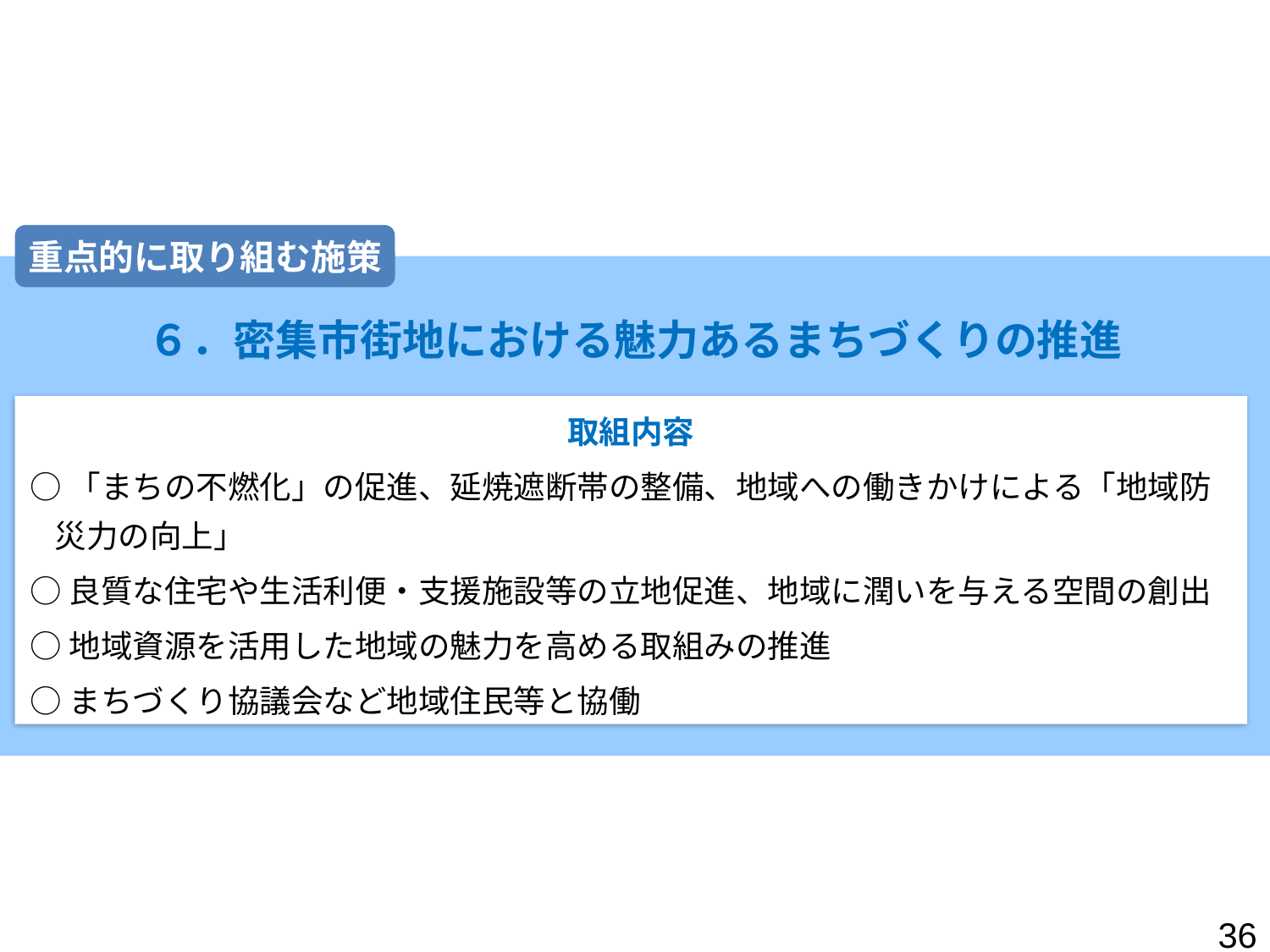

重点的に取り組む施策

６．密集市街地における魅力あるまちづくりの推進
取組内容
○「まちの不燃化」の促進、延焼遮断帯の整備、地域への働きかけによる「地域防災力の向上」
○良質な住宅や生活利便・支援施設等の立地促進、地域に潤いを与える空間の創出
○地域資源を活用した地域の魅力を高める取組みの推進
○まちづくり協議会など地域住民等と協働
36